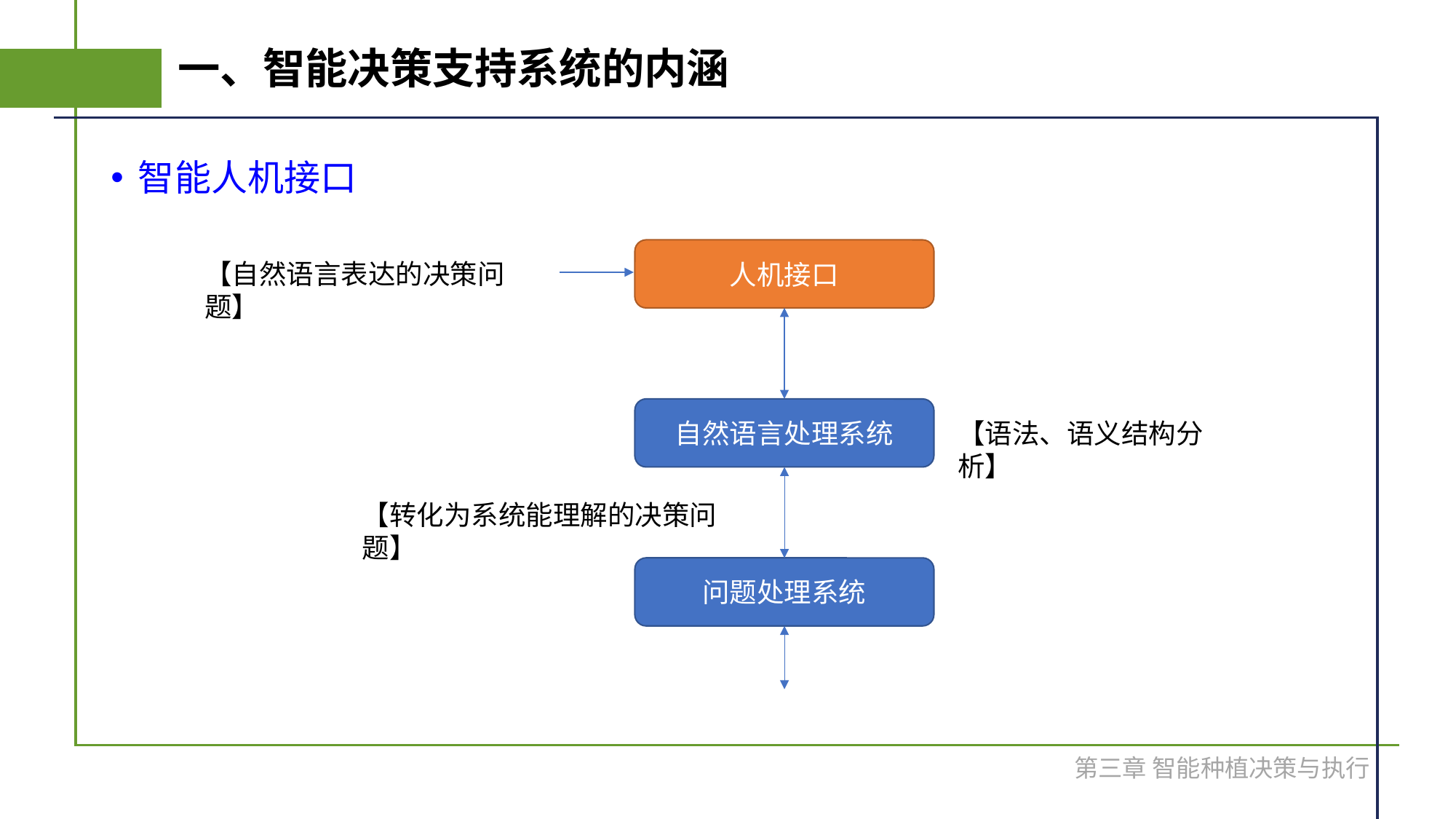

# 一、智能决策支持系统的内涵
智能人机接口

人机接口
【自然语言表达的决策问题】
自然语言处理系统
【语法、语义结构分析】
【转化为系统能理解的决策问题】
问题处理系统
第三章 智能种植决策与执行